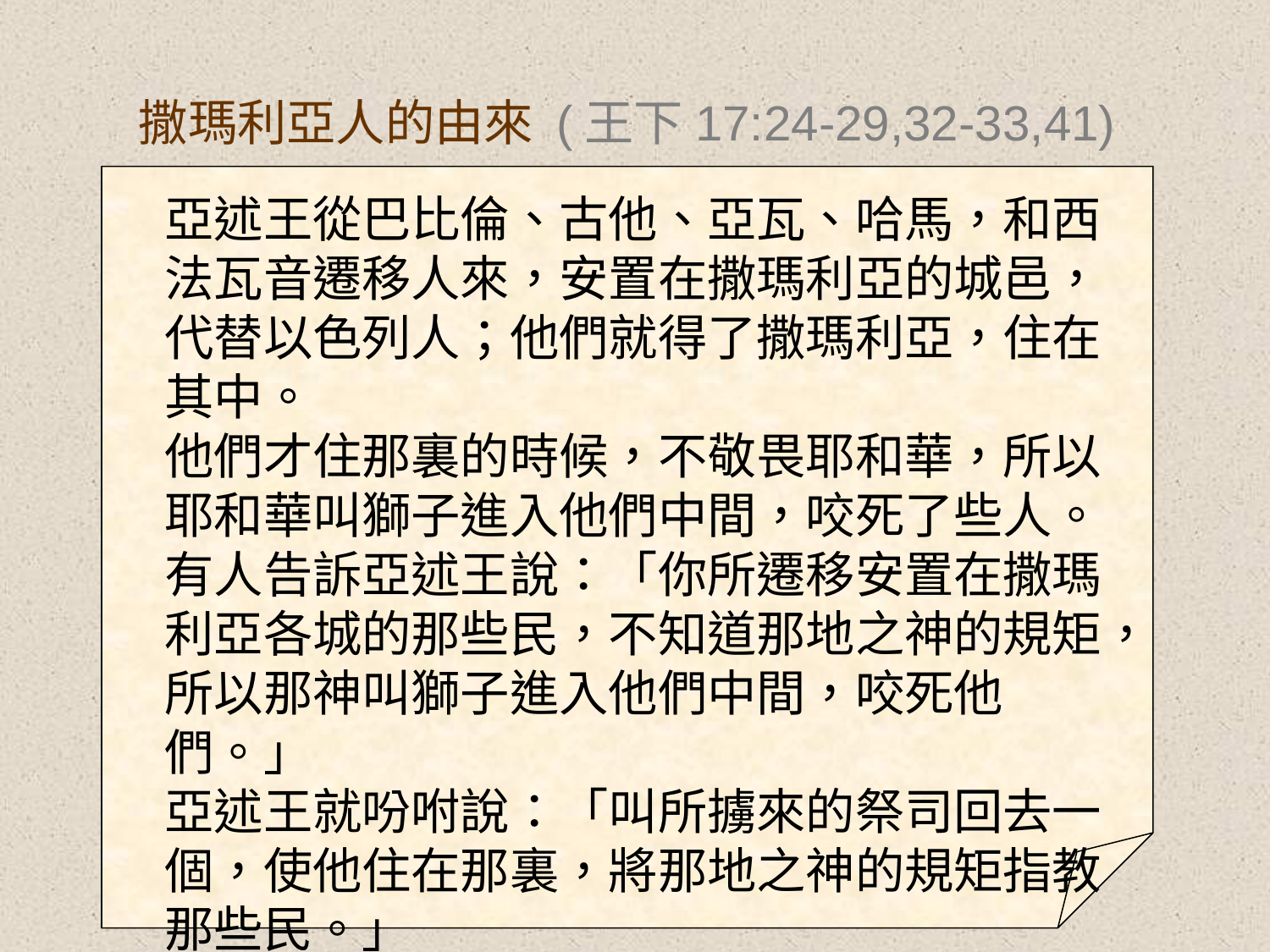

撒瑪利亞人的由來 (王下17:24-29,32-33,41)

亞述王從巴比倫、古他、亞瓦、哈馬，和西法瓦音遷移人來，安置在撒瑪利亞的城邑，代替以色列人；他們就得了撒瑪利亞，住在其中。
他們才住那裏的時候，不敬畏耶和華，所以耶和華叫獅子進入他們中間，咬死了些人。
有人告訴亞述王說：「你所遷移安置在撒瑪利亞各城的那些民，不知道那地之神的規矩，所以那神叫獅子進入他們中間，咬死他們。」
亞述王就吩咐說：「叫所擄來的祭司回去一個，使他住在那裏，將那地之神的規矩指教那些民。」